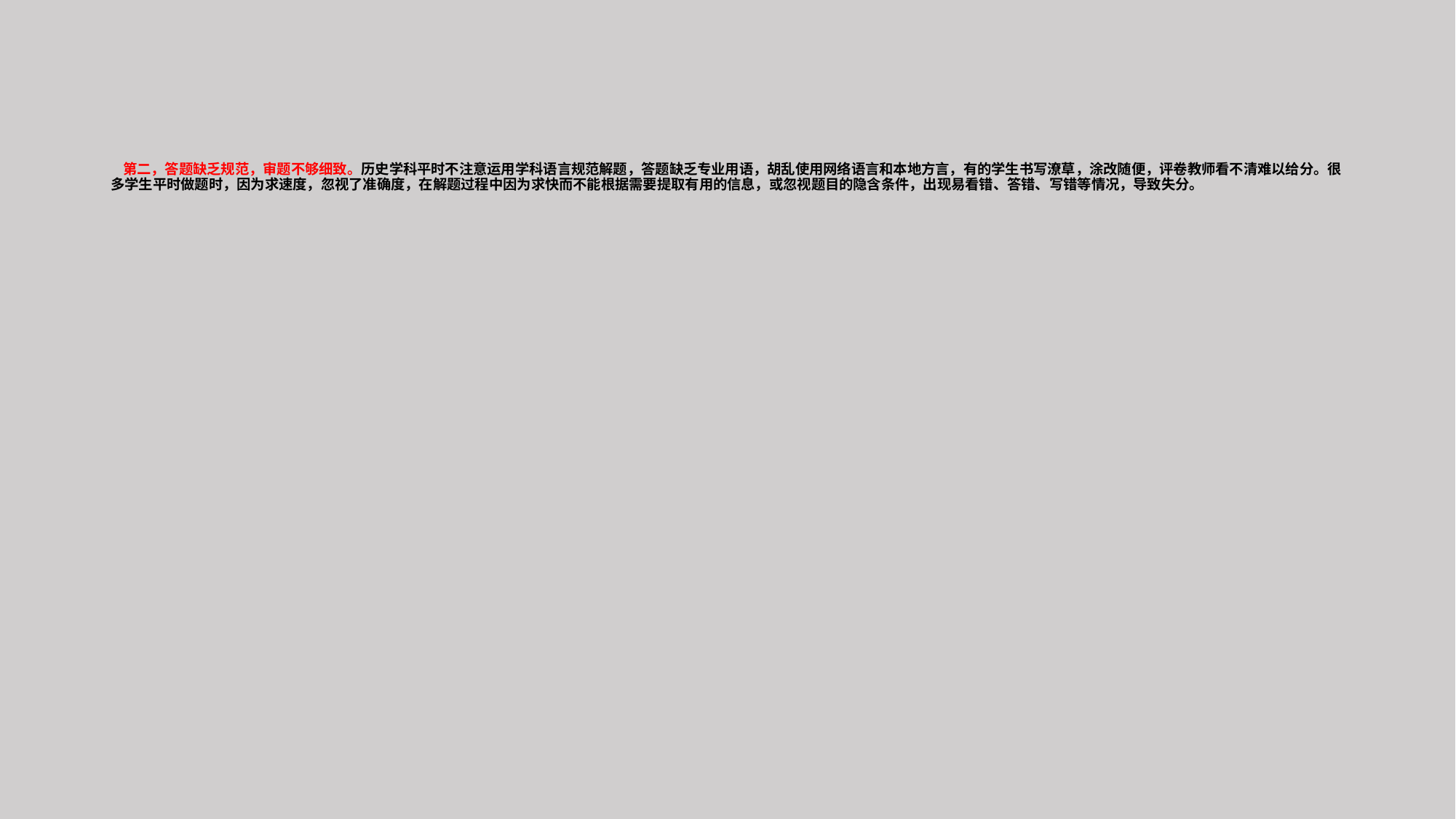

# 第二，答题缺乏规范，审题不够细致。历史学科平时不注意运用学科语言规范解题，答题缺乏专业用语，胡乱使用网络语言和本地方言，有的学生书写潦草，涂改随便，评卷教师看不清难以给分。很多学生平时做题时，因为求速度，忽视了准确度，在解题过程中因为求快而不能根据需要提取有用的信息，或忽视题目的隐含条件，出现易看错、答错、写错等情况，导致失分。